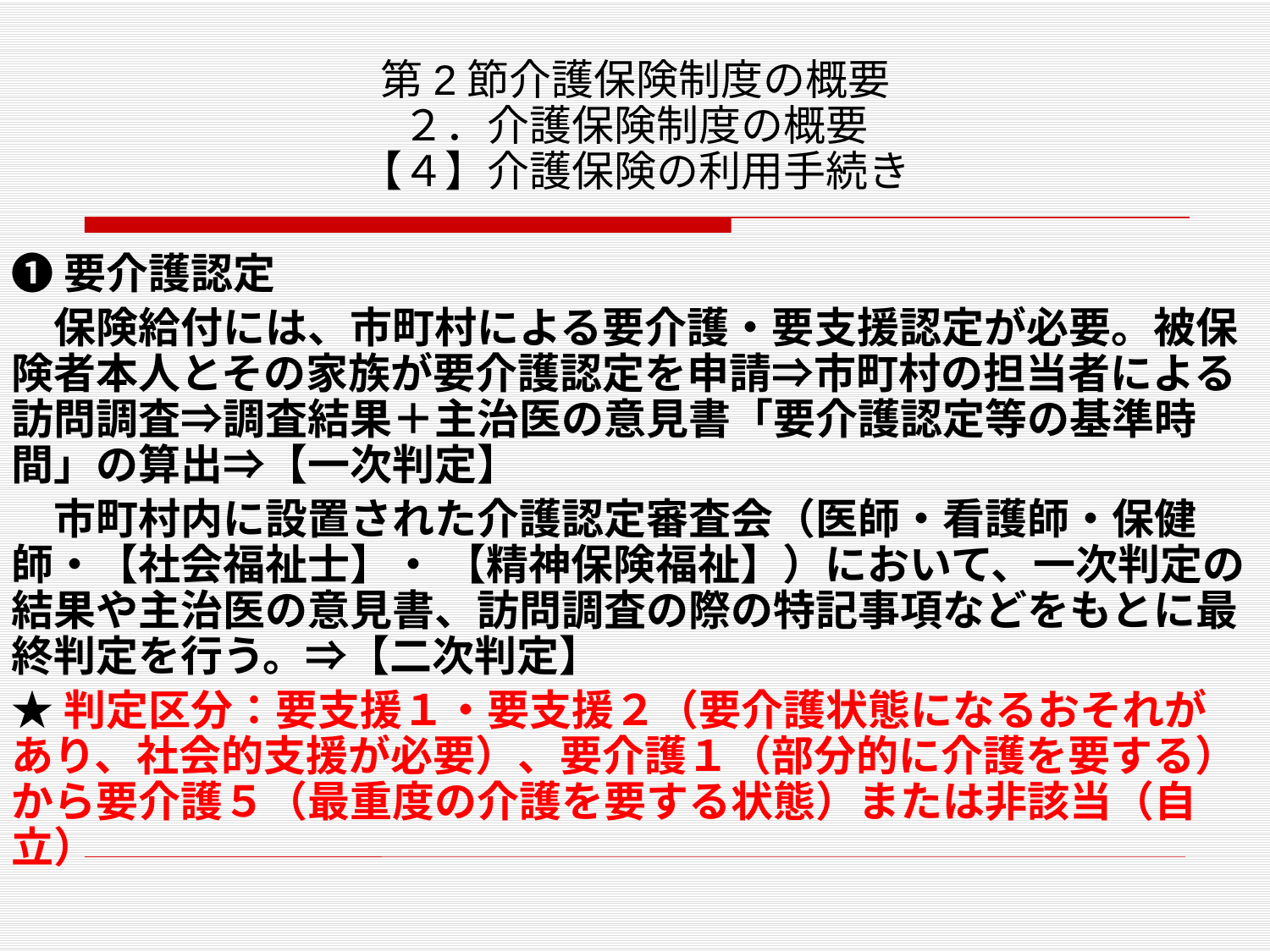

# 第2節介護保険制度の概要 ２．介護保険制度の概要 【４】介護保険の利用手続き
❶要介護認定
　保険給付には、市町村による要介護・要支援認定が必要。被保険者本人とその家族が要介護認定を申請⇒市町村の担当者による訪問調査⇒調査結果＋主治医の意見書「要介護認定等の基準時間」の算出⇒【一次判定】
　市町村内に設置された介護認定審査会（医師・看護師・保健師・【社会福祉士】・ 【精神保険福祉】）において、一次判定の結果や主治医の意見書、訪問調査の際の特記事項などをもとに最終判定を行う。⇒【二次判定】
★判定区分：要支援１・要支援２（要介護状態になるおそれがあり、社会的支援が必要）、要介護１（部分的に介護を要する）から要介護５（最重度の介護を要する状態）または非該当（自立）